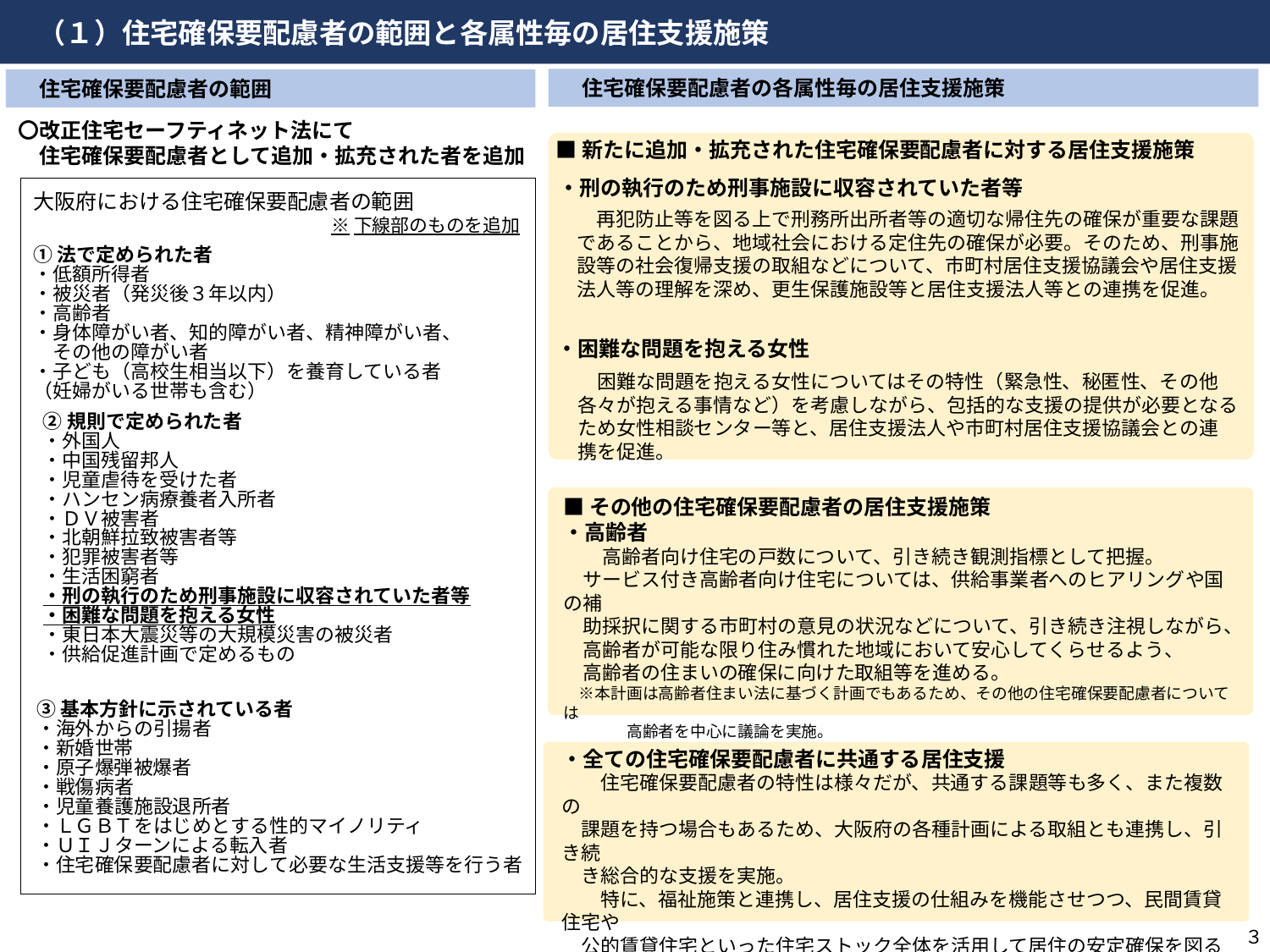

（１）住宅確保要配慮者の範囲と各属性毎の居住支援施策
　住宅確保要配慮者の各属性毎の居住支援施策
　住宅確保要配慮者の範囲
〇改正住宅セーフティネット法にて
　住宅確保要配慮者として追加・拡充された者を追加

■新たに追加・拡充された住宅確保要配慮者に対する居住支援施策

・刑の執行のため刑事施設に収容されていた者等

大阪府における住宅確保要配慮者の範囲
※下線部のものを追加
　再犯防止等を図る上で刑務所出所者等の適切な帰住先の確保が重要な課題であることから、地域社会における定住先の確保が必要。そのため、刑事施設等の社会復帰支援の取組などについて、市町村居住支援協議会や居住支援法人等の理解を深め、更生保護施設等と居住支援法人等との連携を促進。
①法で定められた者
・低額所得者
・被災者（発災後３年以内）
・高齢者
・身体障がい者、知的障がい者、精神障がい者、
　その他の障がい者
・子ども（高校生相当以下）を養育している者
（妊婦がいる世帯も含む）
・困難な問題を抱える女性
　困難な問題を抱える女性についてはその特性（緊急性、秘匿性、その他各々が抱える事情など）を考慮しながら、包括的な支援の提供が必要となるため女性相談センター等と、居住支援法人や市町村居住支援協議会との連携を促進。
②規則で定められた者
・外国人
・中国残留邦人
・児童虐待を受けた者
・ハンセン病療養者入所者
・ＤＶ被害者
・北朝鮮拉致被害者等
・犯罪被害者等
・生活困窮者
・刑の執行のため刑事施設に収容されていた者等
・困難な問題を抱える女性
・東日本大震災等の大規模災害の被災者
・供給促進計画で定めるもの

■その他の住宅確保要配慮者の居住支援施策
・高齢者
　　高齢者向け住宅の戸数について、引き続き観測指標として把握。
　サービス付き高齢者向け住宅については、供給事業者へのヒアリングや国の補
　助採択に関する市町村の意見の状況などについて、引き続き注視しながら、
　高齢者が可能な限り住み慣れた地域において安心してくらせるよう、
　高齢者の住まいの確保に向けた取組等を進める。
　※本計画は高齢者住まい法に基づく計画でもあるため、その他の住宅確保要配慮者については
　　　　高齢者を中心に議論を実施。

③基本方針に示されている者
・海外からの引揚者
・新婚世帯
・原子爆弾被爆者
・戦傷病者
・児童養護施設退所者
・ＬＧＢＴをはじめとする性的マイノリティ
・ＵＩＪターンによる転入者
・住宅確保要配慮者に対して必要な生活支援等を行う者
・全ての住宅確保要配慮者に共通する居住支援
　　住宅確保要配慮者の特性は様々だが、共通する課題等も多く、また複数の
　課題を持つ場合もあるため、大阪府の各種計画による取組とも連携し、引き続
　き総合的な支援を実施。
　　特に、福祉施策と連携し、居住支援の仕組みを機能させつつ、民間賃貸住宅や
　公的賃貸住宅といった住宅ストック全体を活用して居住の安定確保を図るため、
　これまでの取組の方向性を継続、発展させていく。

３